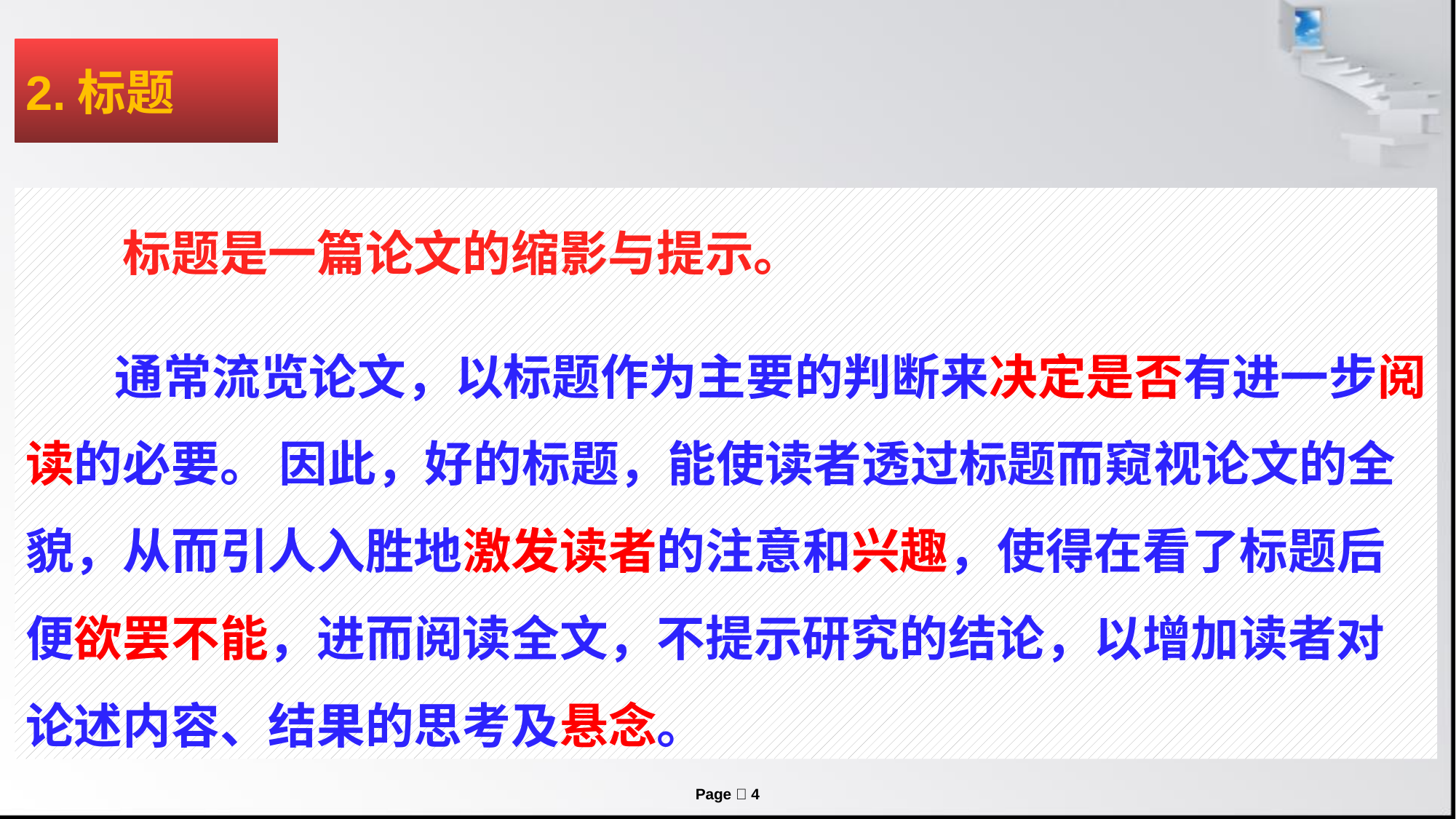

# 2.标题
         标题是一篇论文的缩影与提示。
       通常流览论文，以标题作为主要的判断来决定是否有进一步阅读的必要。 因此，好的标题，能使读者透过标题而窥视论文的全貌，从而引人入胜地激发读者的注意和兴趣，使得在看了标题后便欲罢不能，进而阅读全文，不提示研究的结论，以增加读者对论述内容、结果的思考及悬念。